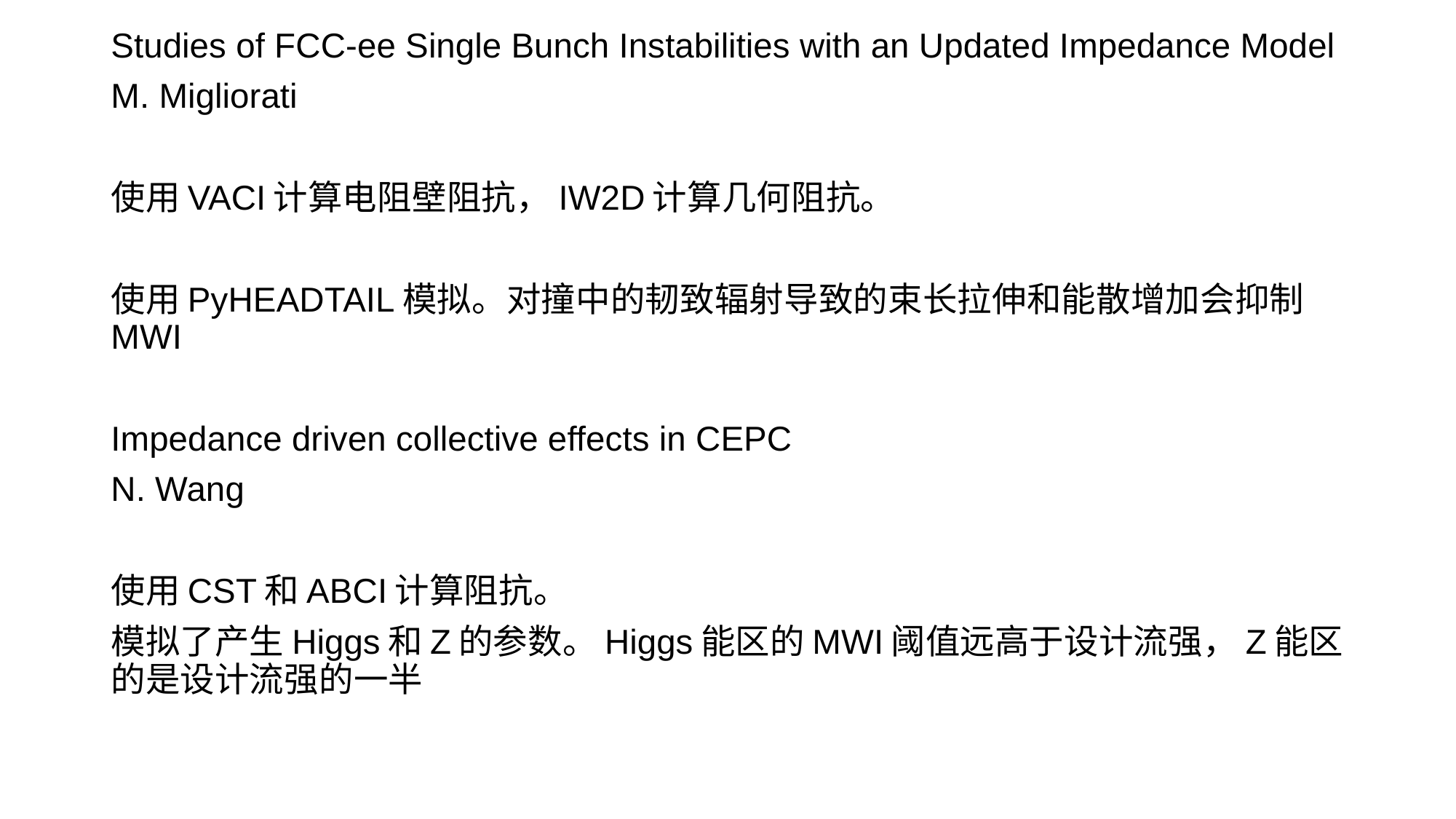

Studies of FCC-ee Single Bunch Instabilities with an Updated Impedance Model
M. Migliorati

使用VACI计算电阻壁阻抗，IW2D计算几何阻抗。

使用PyHEADTAIL模拟。对撞中的韧致辐射导致的束长拉伸和能散增加会抑制MWI

Impedance driven collective effects in CEPC
N. Wang

使用CST和ABCI计算阻抗。
模拟了产生Higgs和Z的参数。Higgs能区的MWI阈值远高于设计流强，Z能区的是设计流强的一半